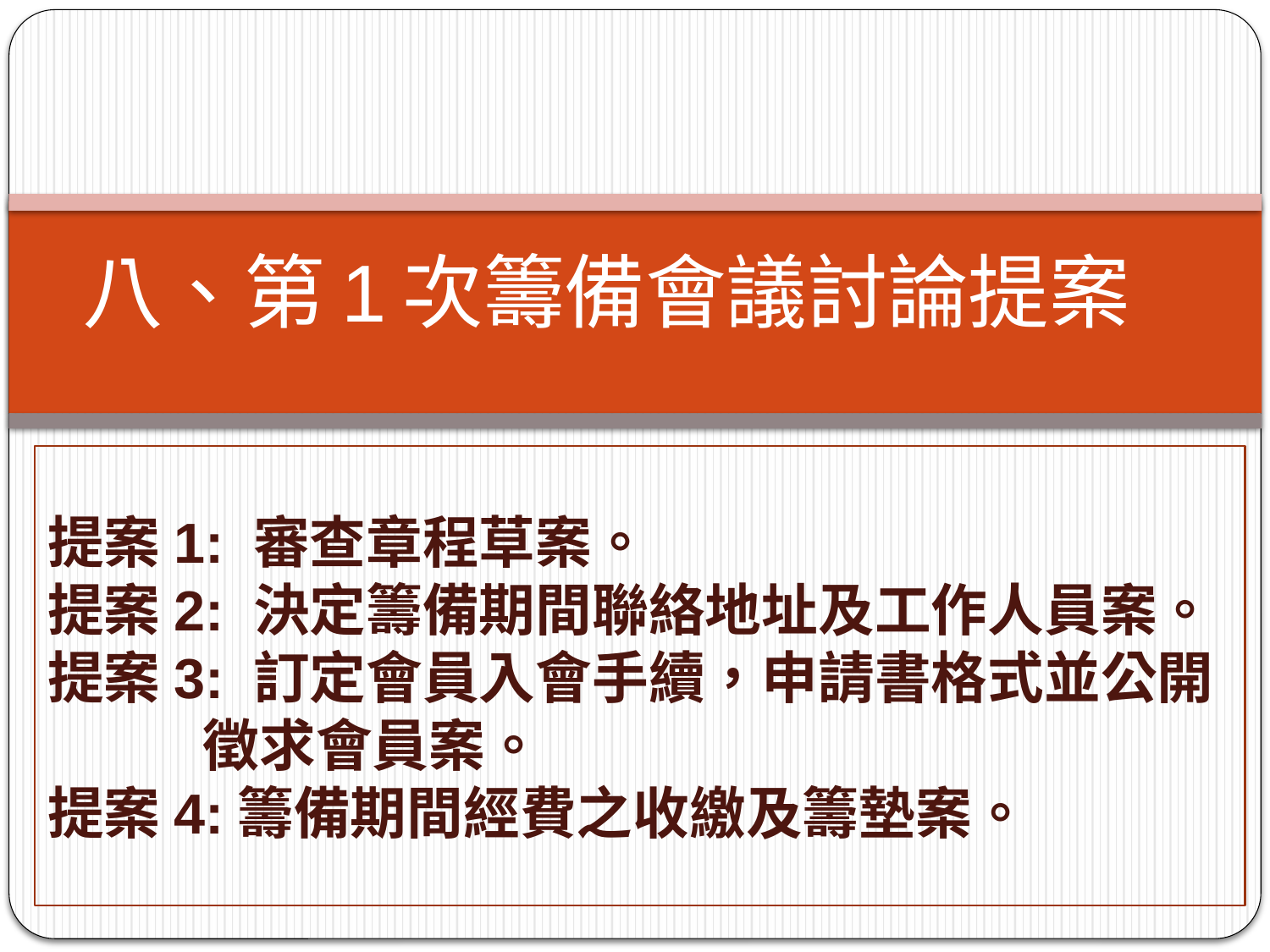

# 八、第1次籌備會議討論提案
提案1: 審查章程草案。
提案2: 決定籌備期間聯絡地址及工作人員案。
提案3: 訂定會員入會手續，申請書格式並公開
           徵求會員案。
提案4:籌備期間經費之收繳及籌墊案。